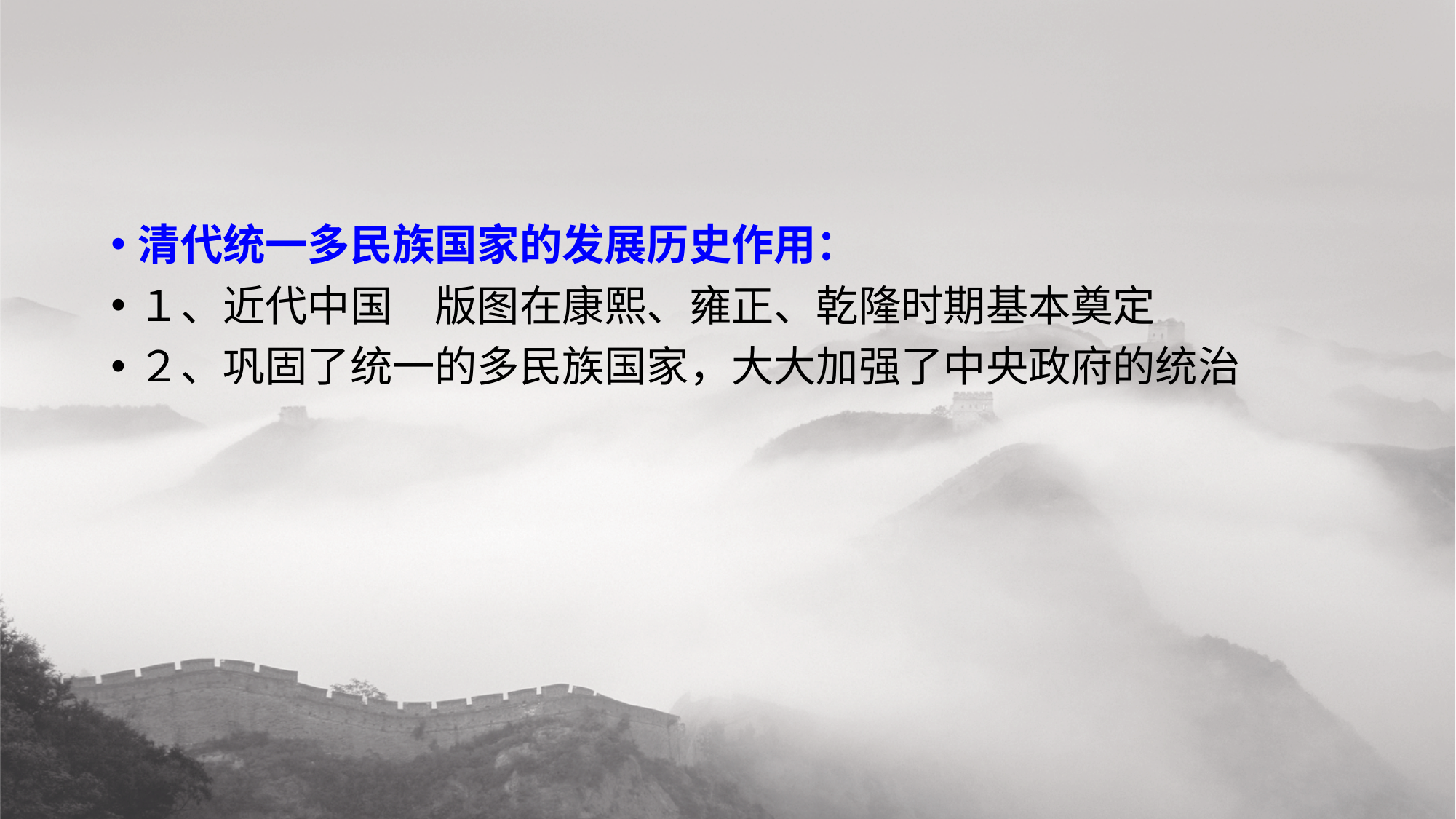

#
清代统一多民族国家的发展历史作用：
１、近代中国　版图在康熙、雍正、乾隆时期基本奠定
２、巩固了统一的多民族国家，大大加强了中央政府的统治